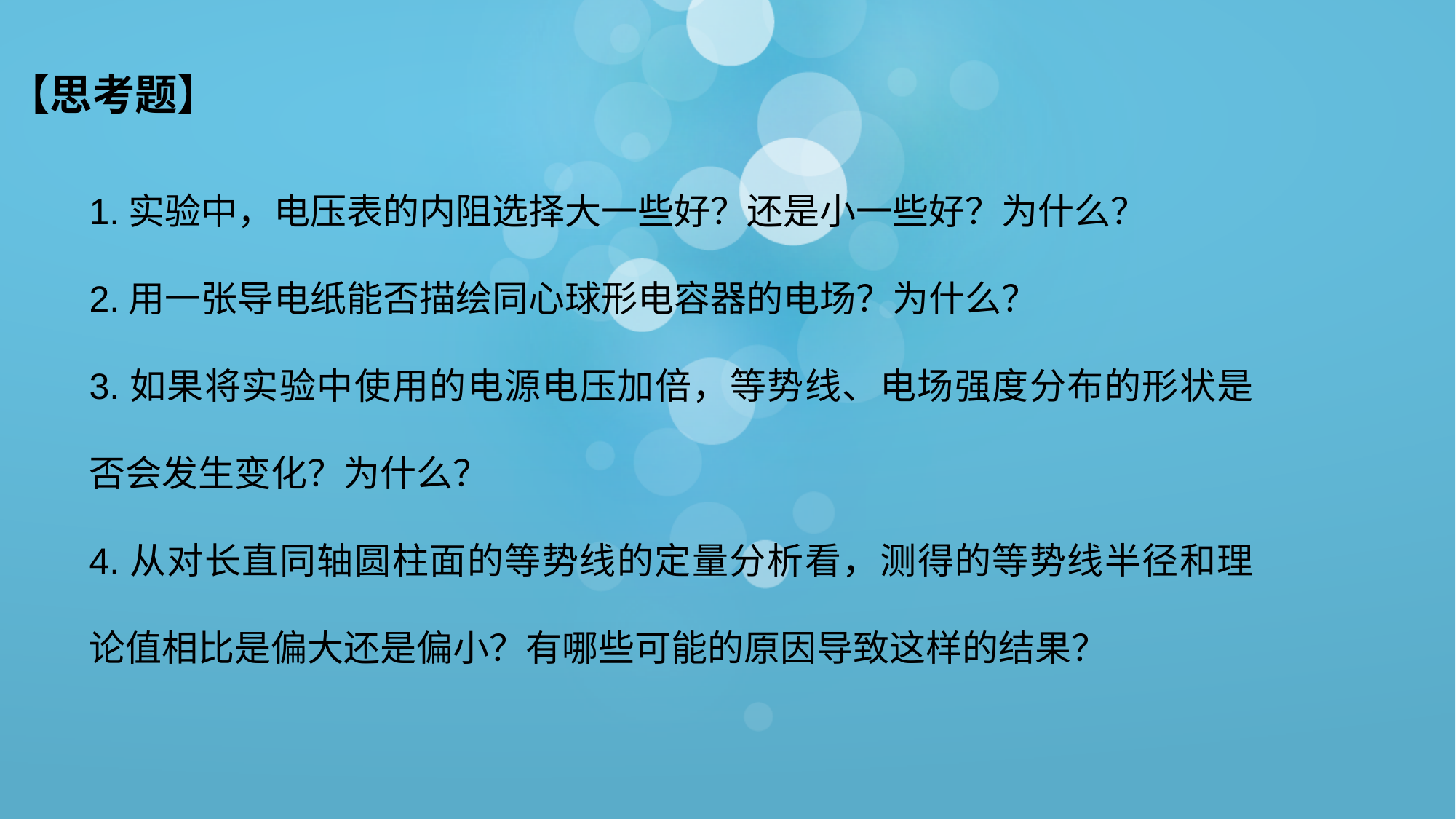

【思考题】
1.实验中，电压表的内阻选择大一些好？还是小一些好？为什么？
2.用一张导电纸能否描绘同心球形电容器的电场？为什么？
3.如果将实验中使用的电源电压加倍，等势线、电场强度分布的形状是否会发生变化？为什么？
4.从对长直同轴圆柱面的等势线的定量分析看，测得的等势线半径和理论值相比是偏大还是偏小？有哪些可能的原因导致这样的结果？